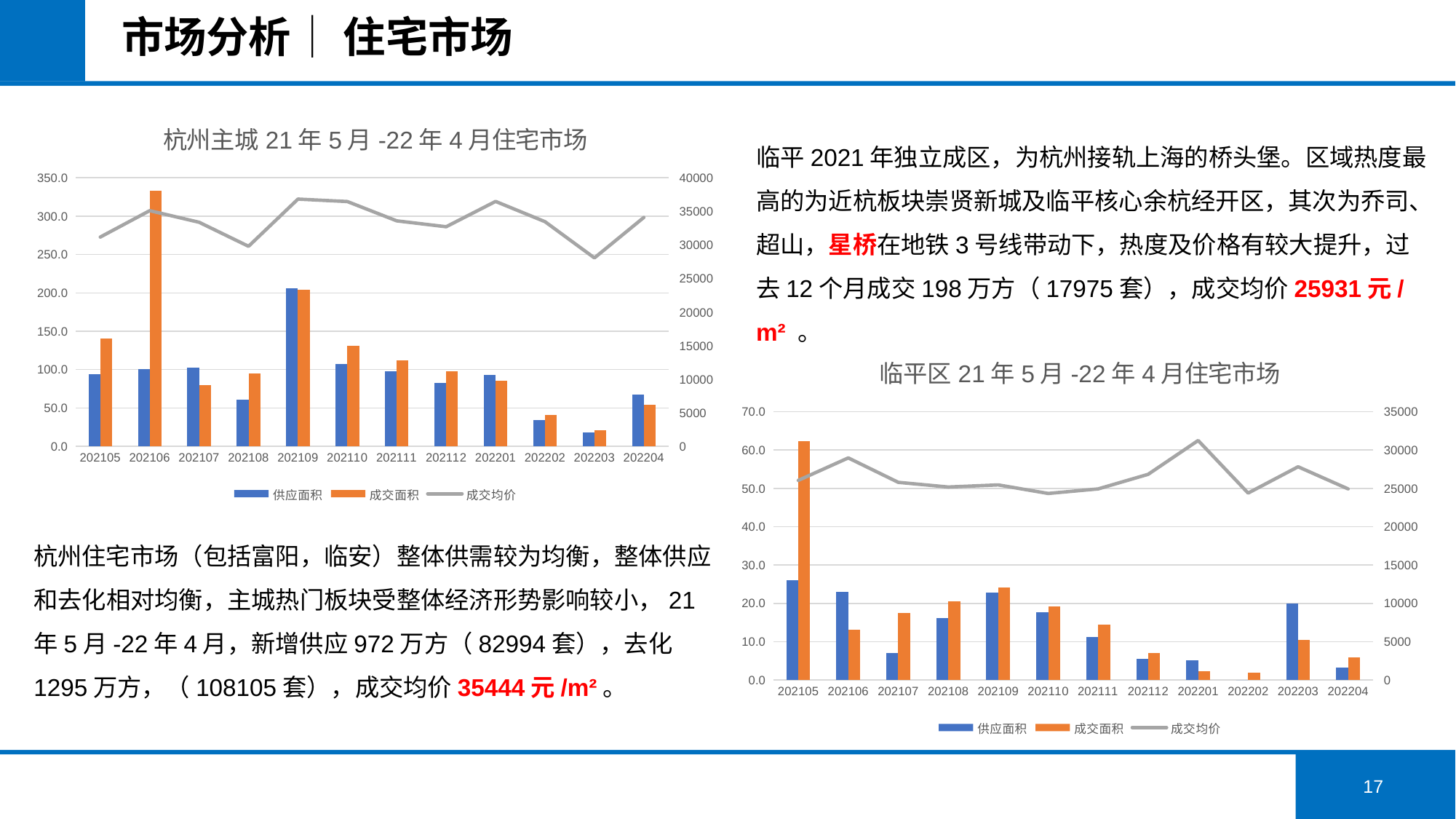

# 市场分析│ 住宅市场

### Chart: 杭州主城21年5月-22年4月住宅市场

| Category | 供应面积 | 成交面积 | 成交均价 |
|---|---|---|---|
| 202105 | 93.7356 | 140.7846 | 31170.0 |
| 202106 | 100.3316 | 332.8389 | 35104.0 |
| 202107 | 102.6139 | 79.4164 | 33372.0 |
| 202108 | 60.886 | 95.0993 | 29793.0 |
| 202109 | 205.751 | 204.2678 | 36829.0 |
| 202110 | 107.0099 | 130.7477 | 36459.0 |
| 202111 | 97.3106 | 111.8806 | 33586.0 |
| 202112 | 83.0101 | 98.1736 | 32712.0 |
| 202201 | 92.9849 | 85.7883 | 36480.0 |
| 202202 | 34.5884 | 40.4986 | 33467.0 |
| 202203 | 18.4285 | 20.6276 | 28069.0 |
| 202204 | 67.0029 | 54.0896 | 34094.0 |
临平2021年独立成区，为杭州接轨上海的桥头堡。区域热度最高的为近杭板块崇贤新城及临平核心余杭经开区，其次为乔司、超山，星桥在地铁3号线带动下，热度及价格有较大提升，过去12个月成交198万方（17975套），成交均价25931元/m² 。

### Chart: 临平区21年5月-22年4月住宅市场

| Category | 供应面积 | 成交面积 | 成交均价 |
|---|---|---|---|
| 202105 | 26.0652 | 62.2413 | 26034.0 |
| 202106 | 22.9759 | 13.1462 | 28969.0 |
| 202107 | 7.0112 | 17.5511 | 25783.0 |
| 202108 | 16.1161 | 20.5955 | 25171.0 |
| 202109 | 22.7275 | 24.115 | 25447.0 |
| 202110 | 17.7501 | 19.1727 | 24330.0 |
| 202111 | 11.3033 | 14.3741 | 24926.0 |
| 202112 | 5.4969 | 6.9977 | 26828.0 |
| 202201 | 5.1616 | 2.2376 | 31236.0 |
| 202202 | 0.0 | 1.8758 | 24383.0 |
| 202203 | 19.9639 | 10.4071 | 27813.0 |
| 202204 | 3.2256 | 6.0064 | 24925.0 |
杭州住宅市场（包括富阳，临安）整体供需较为均衡，整体供应和去化相对均衡，主城热门板块受整体经济形势影响较小，21年5月-22年4月，新增供应972万方（82994套），去化1295万方，（108105套），成交均价35444元/m²。
17